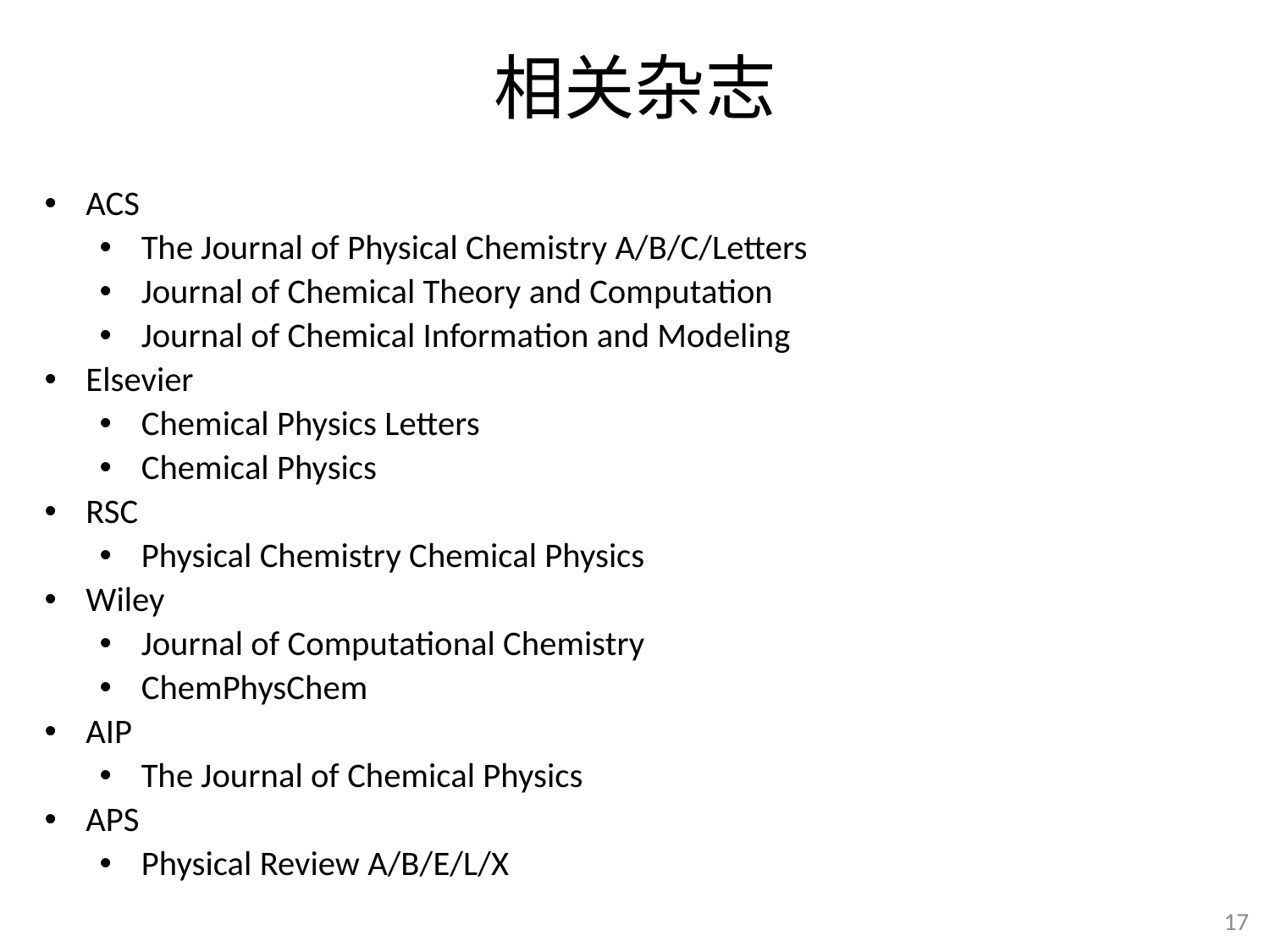

相关杂志
ACS
The Journal of Physical Chemistry A/B/C/Letters
Journal of Chemical Theory and Computation
Journal of Chemical Information and Modeling
Elsevier
Chemical Physics Letters
Chemical Physics
RSC
Physical Chemistry Chemical Physics
Wiley
Journal of Computational Chemistry
ChemPhysChem
AIP
The Journal of Chemical Physics
APS
Physical Review A/B/E/L/X

17